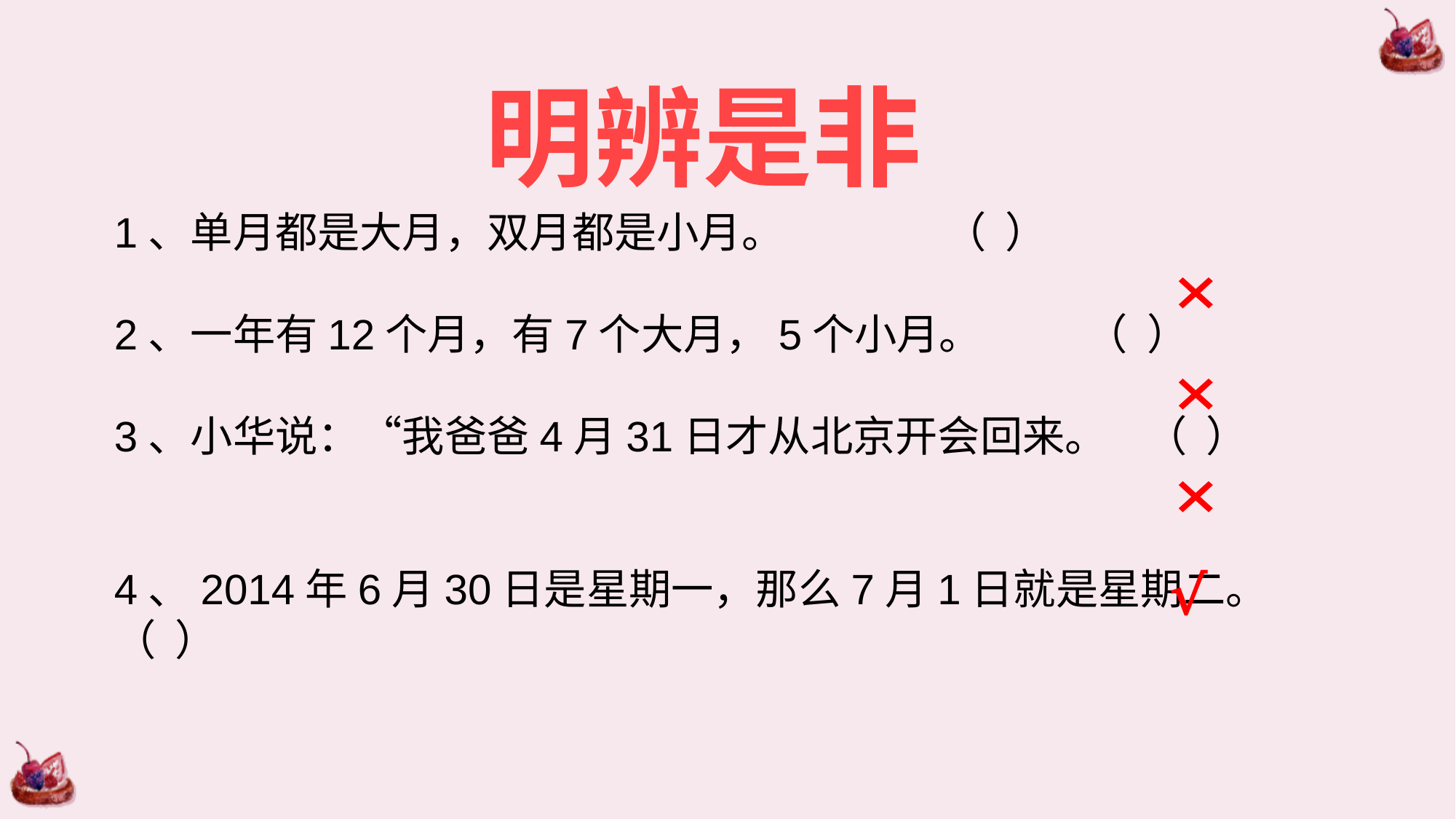

明辨是非

1、单月都是大月，双月都是小月。                 （  ）

2、一年有12个月，有7个大月，5个小月。           （  ）

3、小华说：“我爸爸4月31日才从北京开会回来。    （  ）

4、2014年6月30日是星期一，那么7月1日就是星期二。（  ）
×
×
×
√